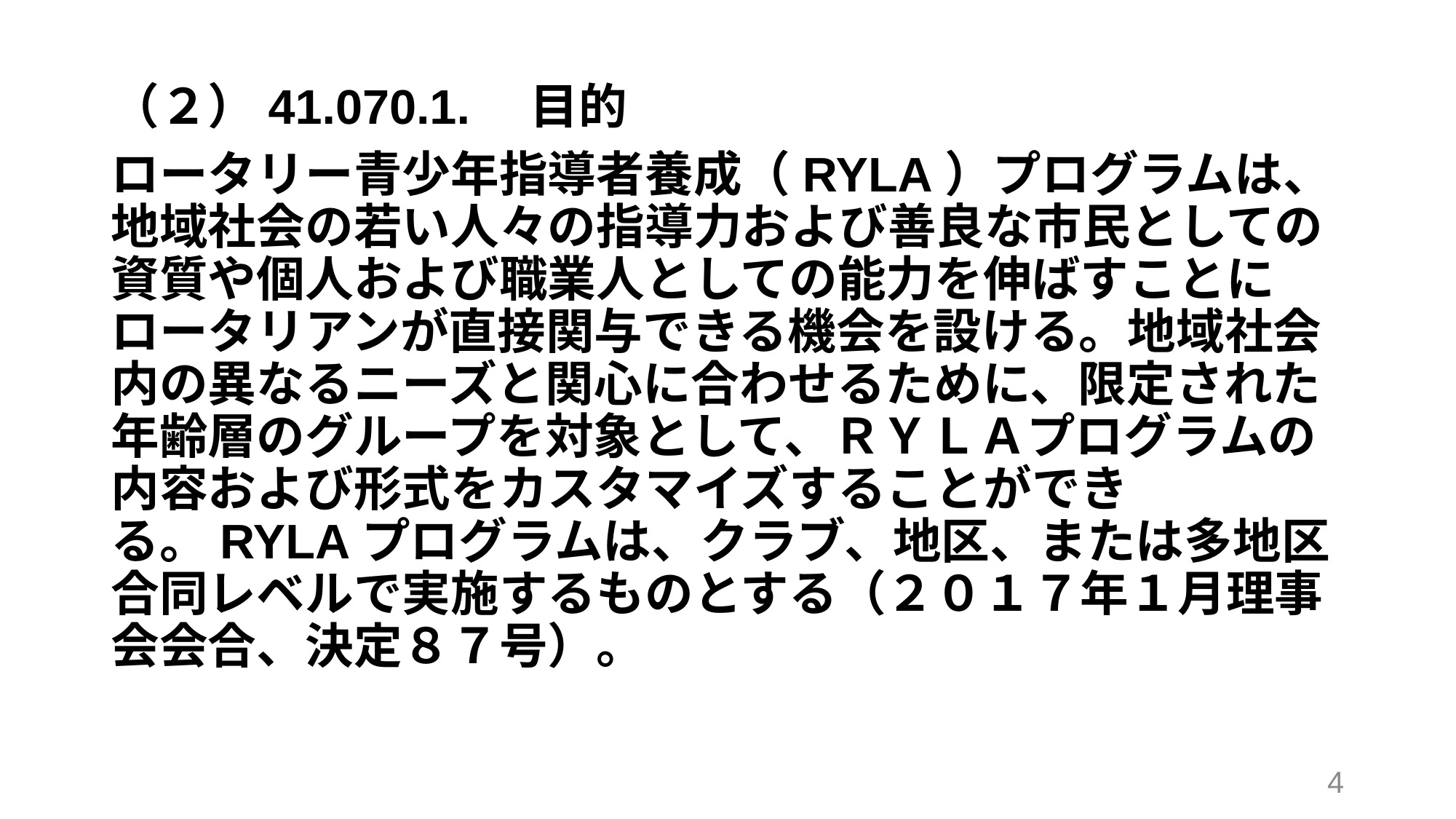

（２）41.070.1.　目的
ロータリー青少年指導者養成（RYLA）プログラムは、地域社会の若い人々の指導力および善良な市民としての資質や個人および職業人としての能力を伸ばすことにロータリアンが直接関与できる機会を設ける。地域社会内の異なるニーズと関心に合わせるために、限定された年齢層のグループを対象として、ＲＹＬＡプログラムの内容および形式をカスタマイズすることができる。RYLAプログラムは、クラブ、地区、または多地区合同レベルで実施するものとする（２０１７年１月理事会会合、決定８７号）。
4